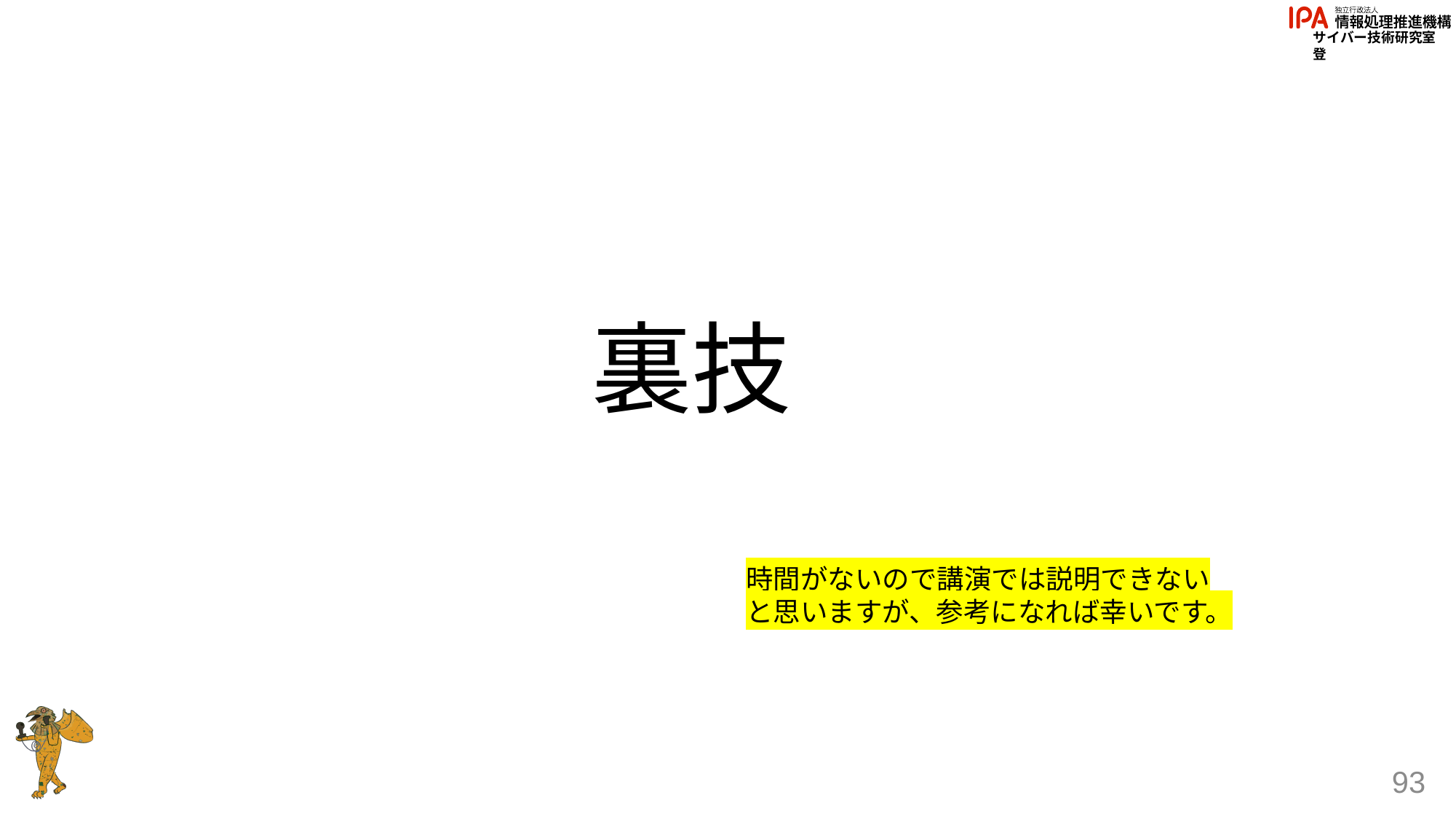

# 裏技
時間がないので講演では説明できない
と思いますが、参考になれば幸いです。
93